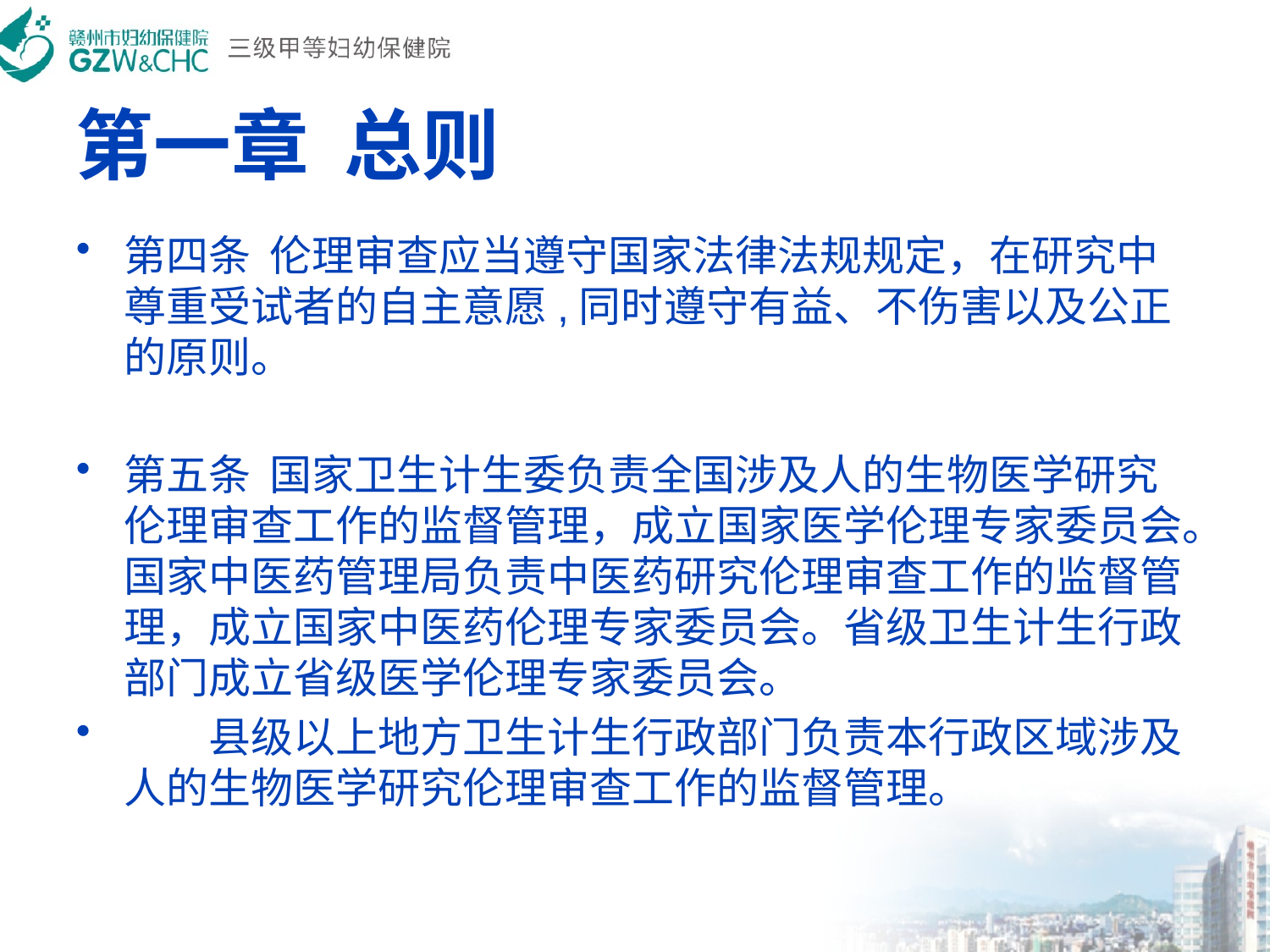

# 第一章  总则
第四条  伦理审查应当遵守国家法律法规规定，在研究中尊重受试者的自主意愿,同时遵守有益、不伤害以及公正的原则。

第五条  国家卫生计生委负责全国涉及人的生物医学研究伦理审查工作的监督管理，成立国家医学伦理专家委员会。国家中医药管理局负责中医药研究伦理审查工作的监督管理，成立国家中医药伦理专家委员会。省级卫生计生行政部门成立省级医学伦理专家委员会。
　　县级以上地方卫生计生行政部门负责本行政区域涉及人的生物医学研究伦理审查工作的监督管理。